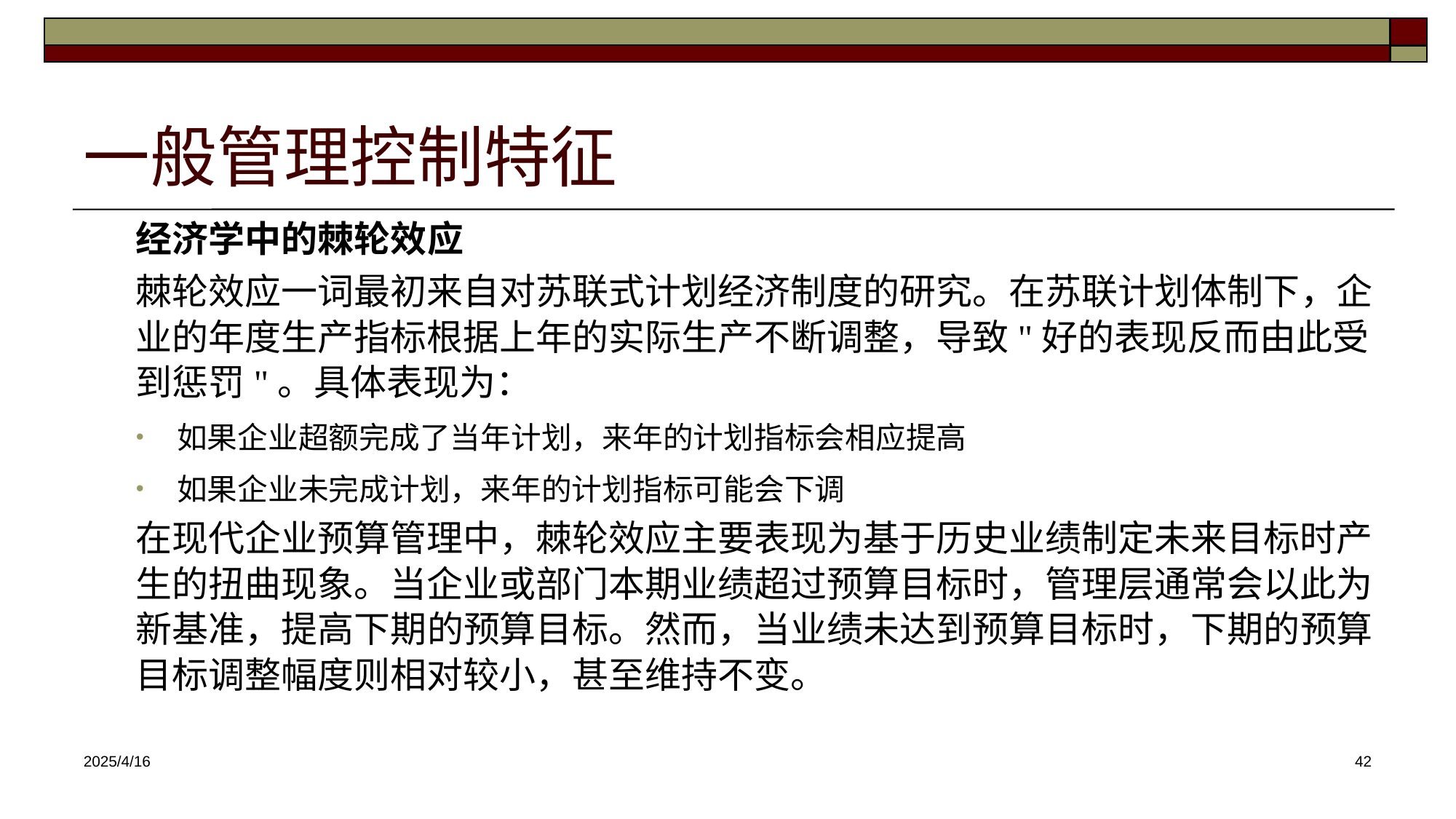

# 一般管理控制特征
经济学中的棘轮效应
棘轮效应一词最初来自对苏联式计划经济制度的研究。在苏联计划体制下，企业的年度生产指标根据上年的实际生产不断调整，导致"好的表现反而由此受到惩罚"。具体表现为：
如果企业超额完成了当年计划，来年的计划指标会相应提高
如果企业未完成计划，来年的计划指标可能会下调
在现代企业预算管理中，棘轮效应主要表现为基于历史业绩制定未来目标时产生的扭曲现象。当企业或部门本期业绩超过预算目标时，管理层通常会以此为新基准，提高下期的预算目标。然而，当业绩未达到预算目标时，下期的预算目标调整幅度则相对较小，甚至维持不变。

2025/4/16
42